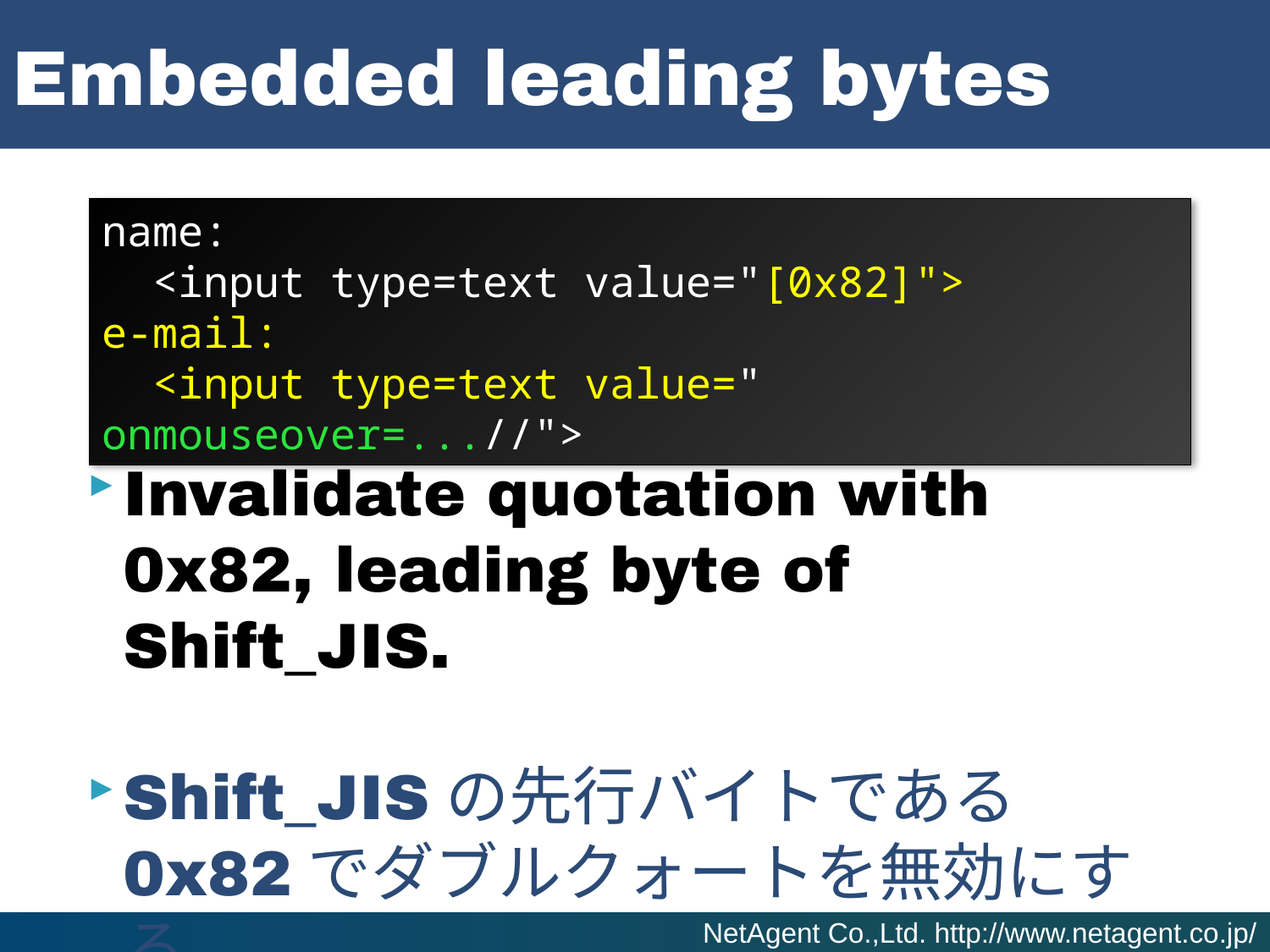

# Embedded leading bytes
name:
  <input type=text value="[0x82]">
e-mail:
  <input type=text value=" onmouseover=...//">
Invalidate quotation with 0x82, leading byte of Shift_JIS.
Shift_JISの先行バイトである0x82でダブルクォートを無効にする